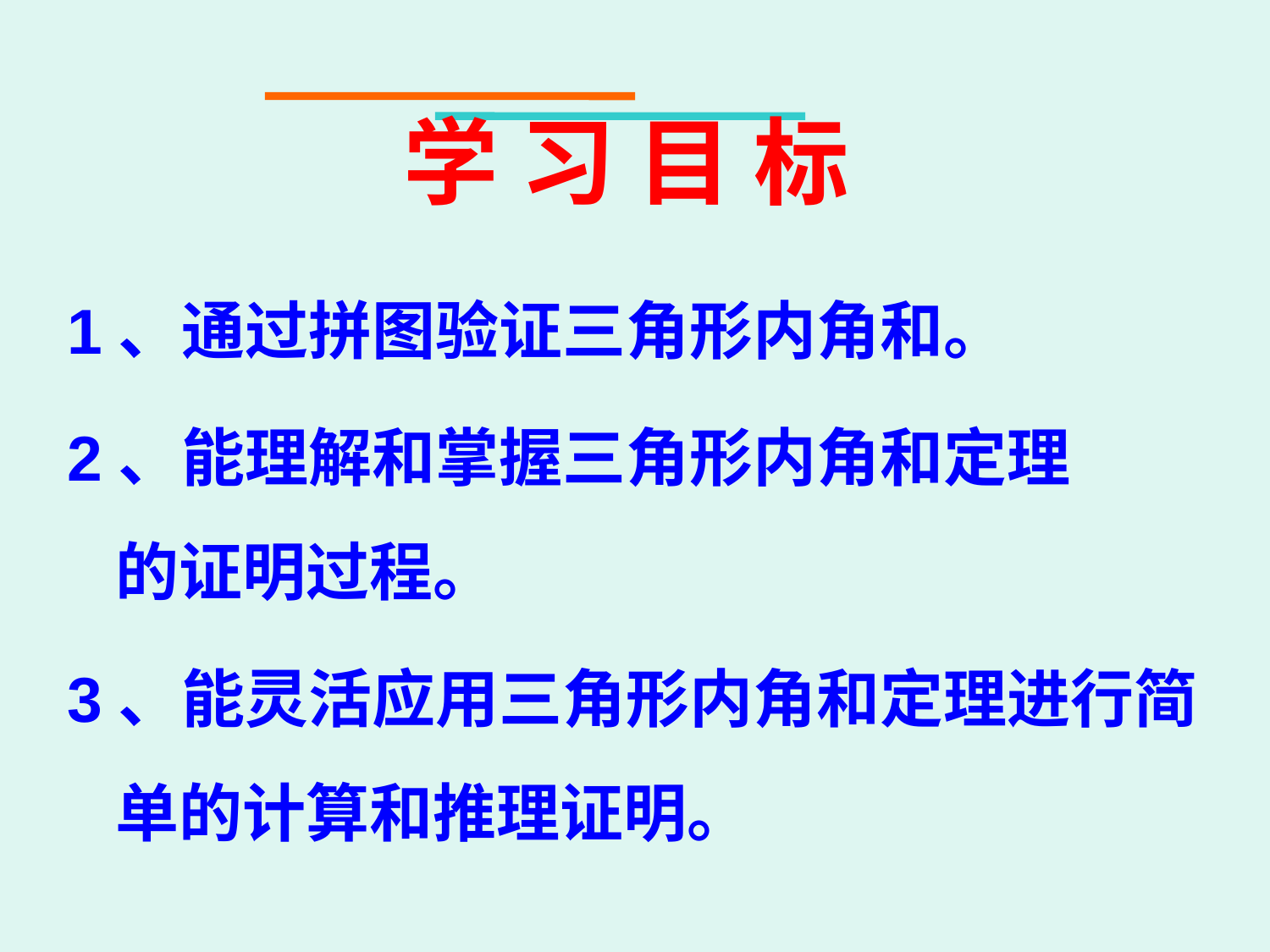

# 学 习 目 标
1、通过拼图验证三角形内角和。
2、能理解和掌握三角形内角和定理         的证明过程。
3、能灵活应用三角形内角和定理进行简单的计算和推理证明。